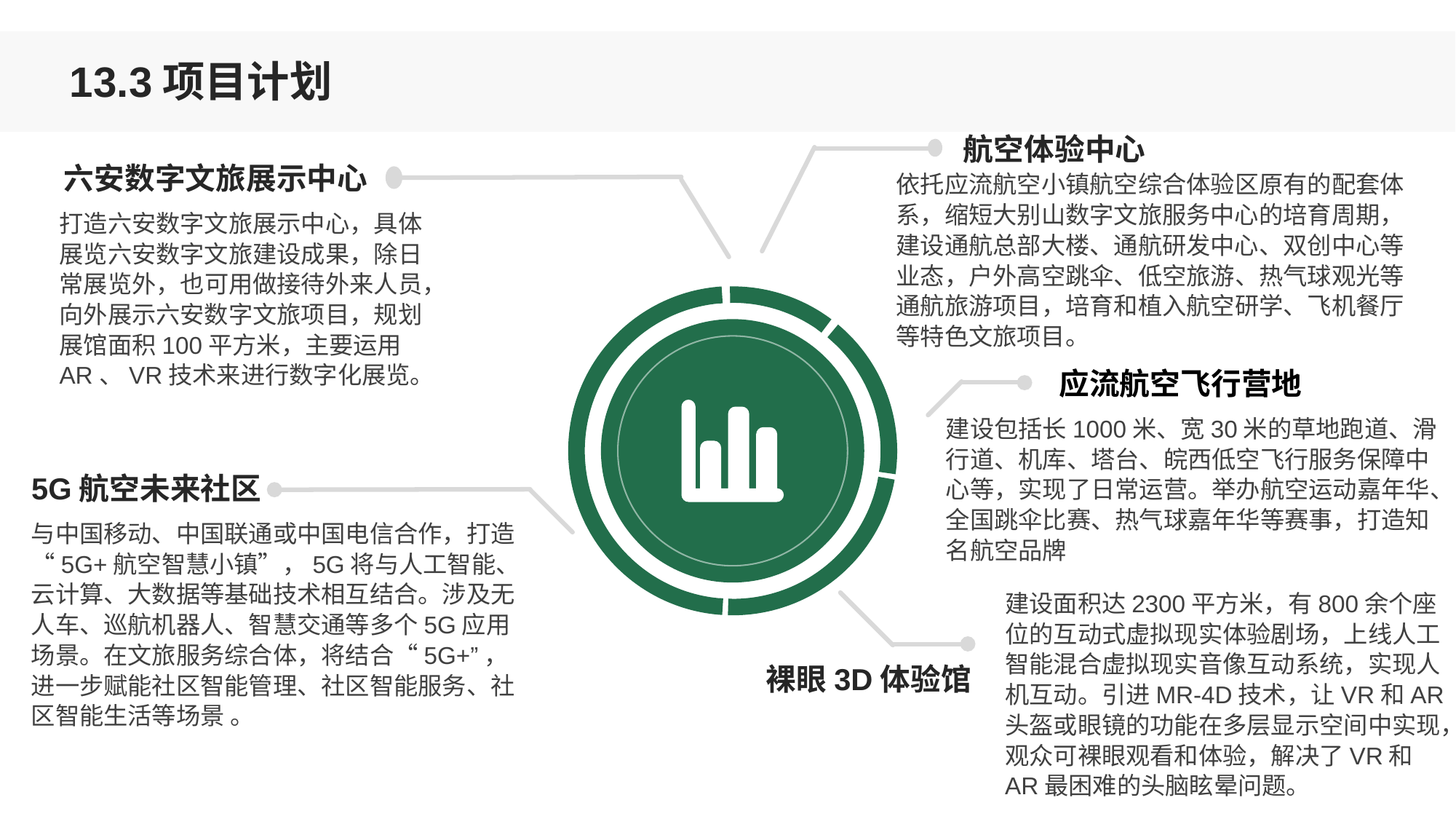

13.3项目计划
航空体验中心

六安数字文旅展示中心
依托应流航空小镇航空综合体验区原有的配套体系，缩短大别山数字文旅服务中心的培育周期，建设通航总部大楼、通航研发中心、双创中心等业态，户外高空跳伞、低空旅游、热气球观光等通航旅游项目，培育和植入航空研学、飞机餐厅等特色文旅项目。

打造六安数字文旅展示中心，具体展览六安数字文旅建设成果，除日常展览外，也可用做接待外来人员，向外展示六安数字文旅项目，规划展馆面积100平方米，主要运用AR、VR技术来进行数字化展览。

应流航空飞行营地

建设包括长1000米、宽30米的草地跑道、滑行道、机库、塔台、皖西低空飞行服务保障中心等，实现了日常运营。举办航空运动嘉年华、全国跳伞比赛、热气球嘉年华等赛事，打造知名航空品牌
5G航空未来社区

与中国移动、中国联通或中国电信合作，打造“5G+航空智慧小镇”，5G将与人工智能、云计算、大数据等基础技术相互结合。涉及无人车、巡航机器人、智慧交通等多个5G应用场景。在文旅服务综合体，将结合“5G+”，进一步赋能社区智能管理、社区智能服务、社区智能生活等场景 。
建设面积达2300平方米，有800余个座位的互动式虚拟现实体验剧场，上线人工智能混合虚拟现实音像互动系统，实现人机互动。引进MR-4D技术，让VR和AR头盔或眼镜的功能在多层显示空间中实现，观众可裸眼观看和体验，解决了VR和AR最困难的头脑眩晕问题。

裸眼3D体验馆